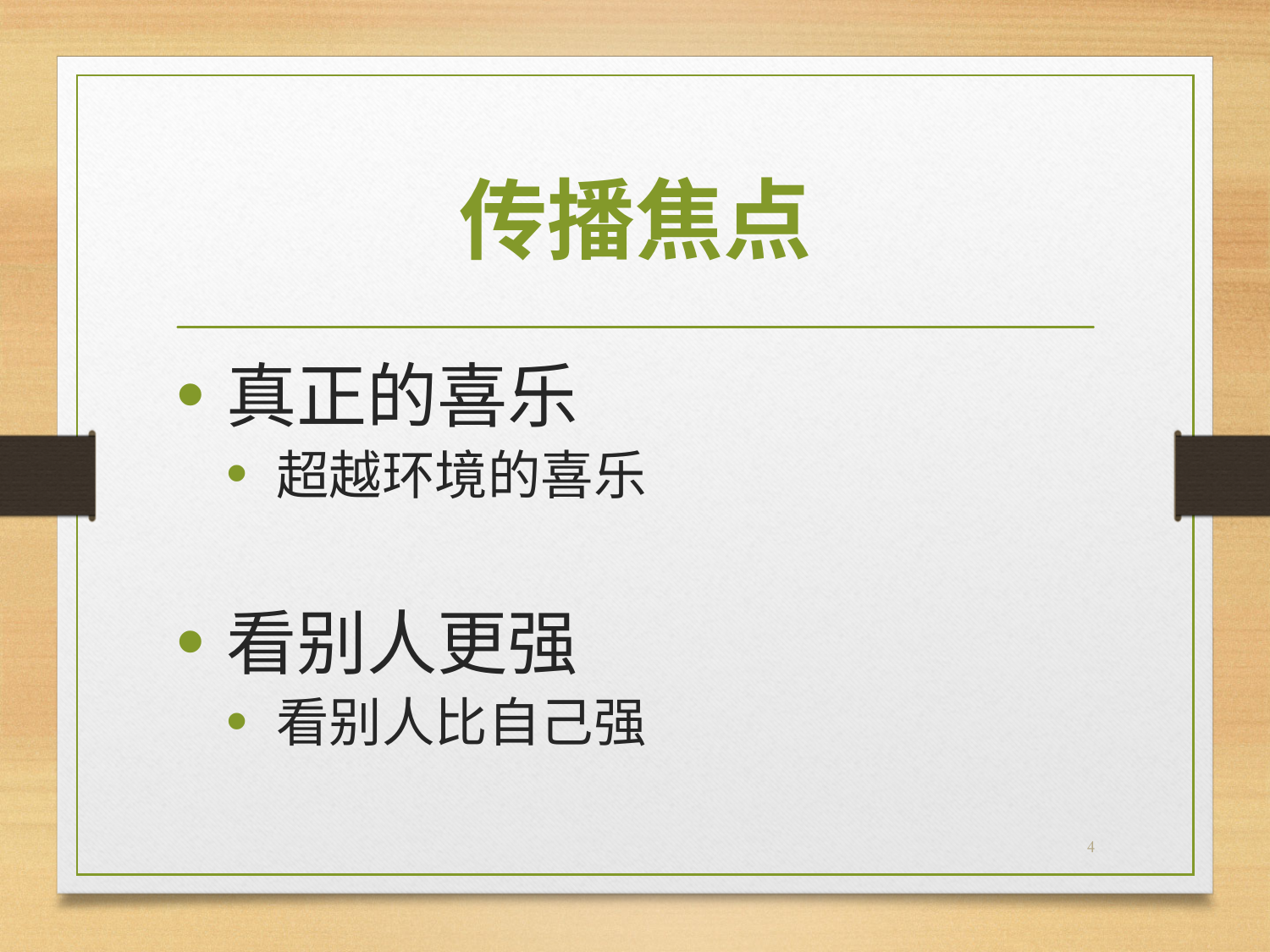

# 传播焦点
真正的喜乐
超越环境的喜乐

看别人更强
看别人比自己强

4